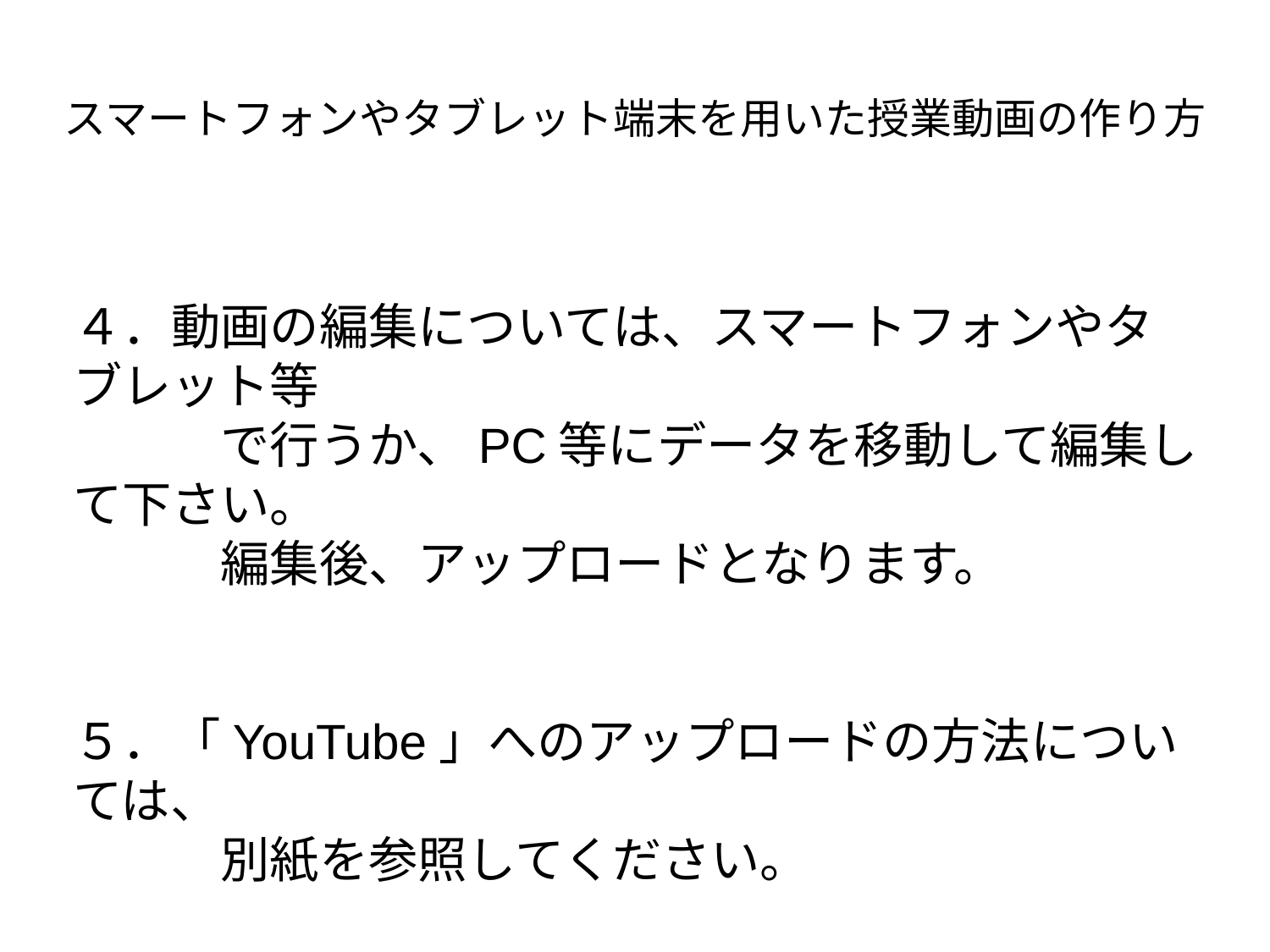

# スマートフォンやタブレット端末を用いた授業動画の作り方
４．動画の編集については、スマートフォンやタブレット等
　　　で行うか、PC等にデータを移動して編集して下さい。
　　　編集後、アップロードとなります。

５．「YouTube」へのアップロードの方法については、
　　　別紙を参照してください。